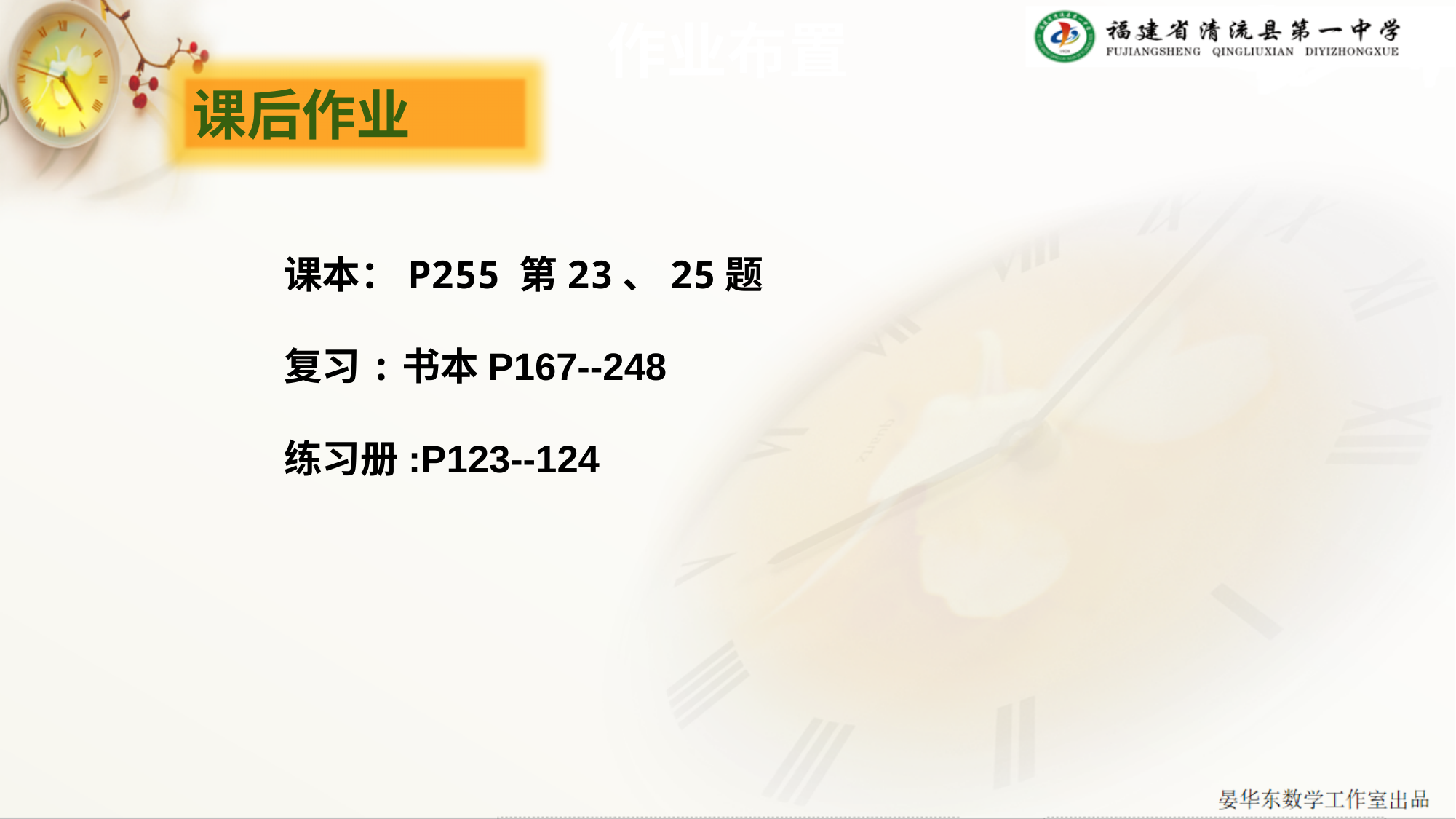

# 作业布置

课后作业
课本：P255 第23、25题

复习:书本P167--248

练习册:P123--124